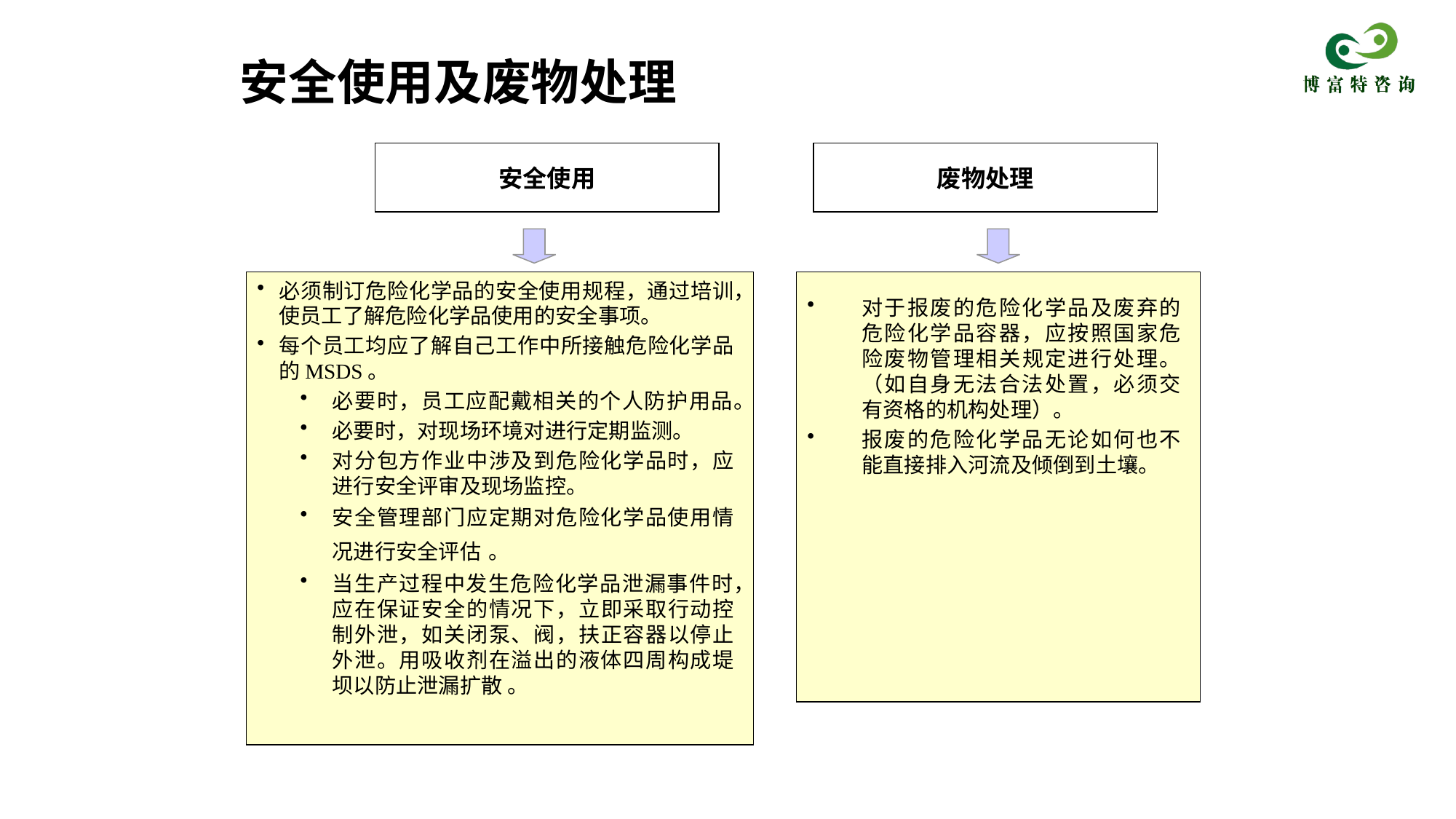

安全使用及废物处理
安全使用
废物处理

必须制订危险化学品的安全使用规程，通过培训，使员工了解危险化学品使用的安全事项。
每个员工均应了解自己工作中所接触危险化学品的MSDS。
必要时，员工应配戴相关的个人防护用品。
必要时，对现场环境对进行定期监测。
对分包方作业中涉及到危险化学品时，应进行安全评审及现场监控。
安全管理部门应定期对危险化学品使用情况进行安全评估 。
当生产过程中发生危险化学品泄漏事件时，应在保证安全的情况下，立即采取行动控制外泄，如关闭泵、阀，扶正容器以停止外泄。用吸收剂在溢出的液体四周构成堤坝以防止泄漏扩散 。

对于报废的危险化学品及废弃的危险化学品容器，应按照国家危险废物管理相关规定进行处理。（如自身无法合法处置，必须交有资格的机构处理）。
报废的危险化学品无论如何也不能直接排入河流及倾倒到土壤。